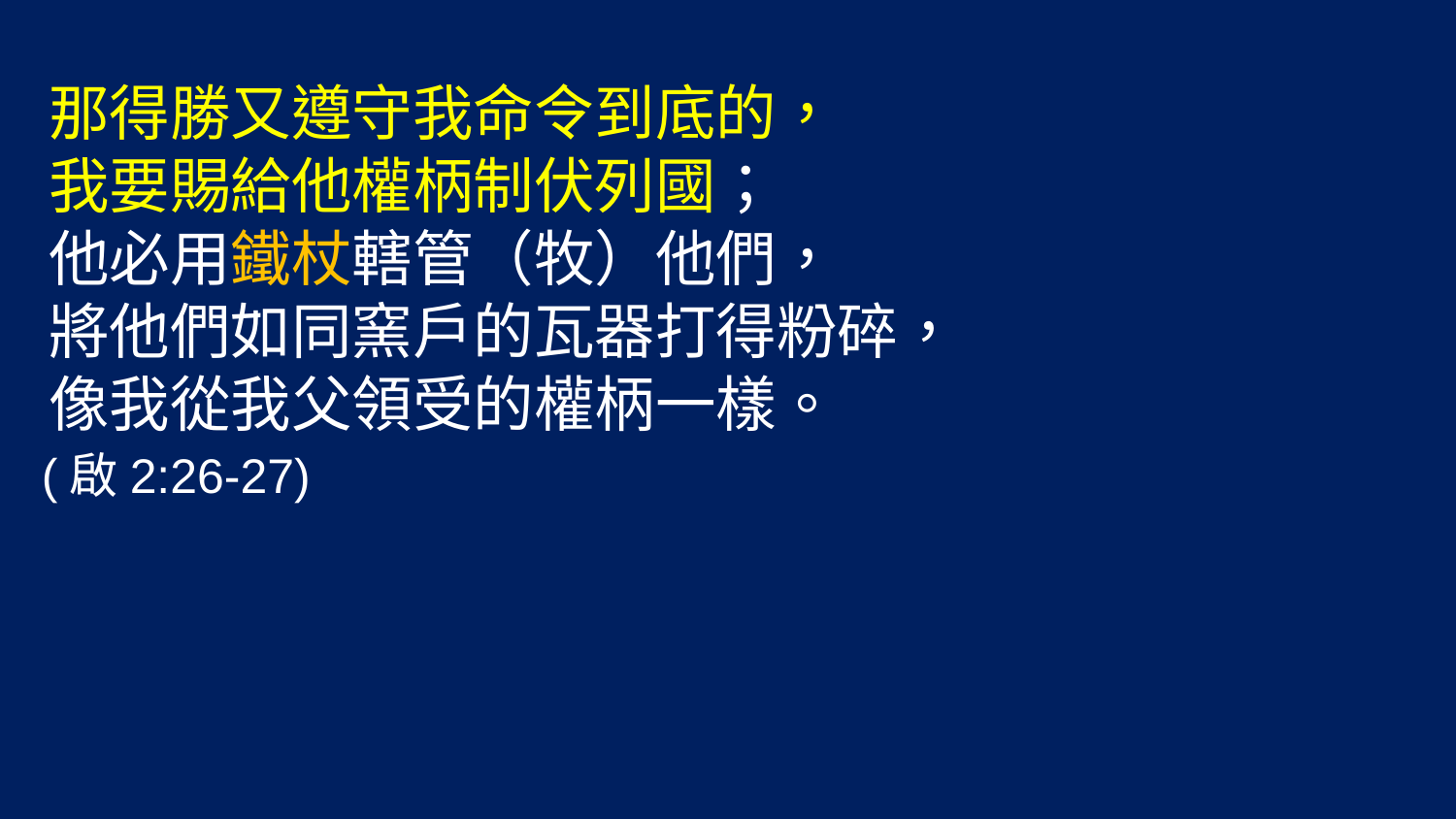

那得勝又遵守我命令到底的，
我要賜給他權柄制伏列國；
他必用鐵杖轄管（牧）他們，
將他們如同窯戶的瓦器打得粉碎，
像我從我父領受的權柄一樣。
  (啟2:26-27)